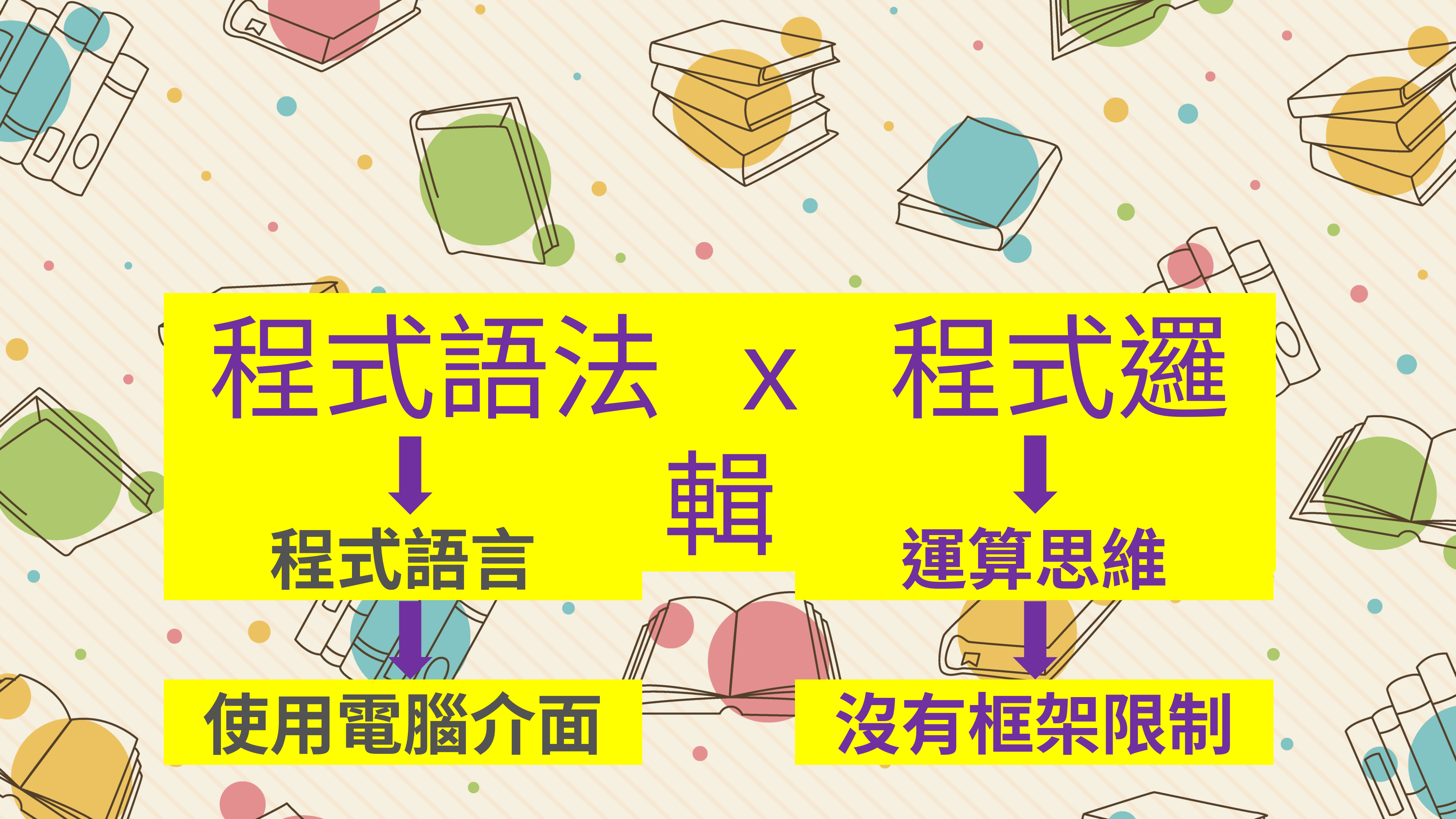

程式語法  x  程式邏輯

程式語言
運算思維

使用電腦介面
沒有框架限制